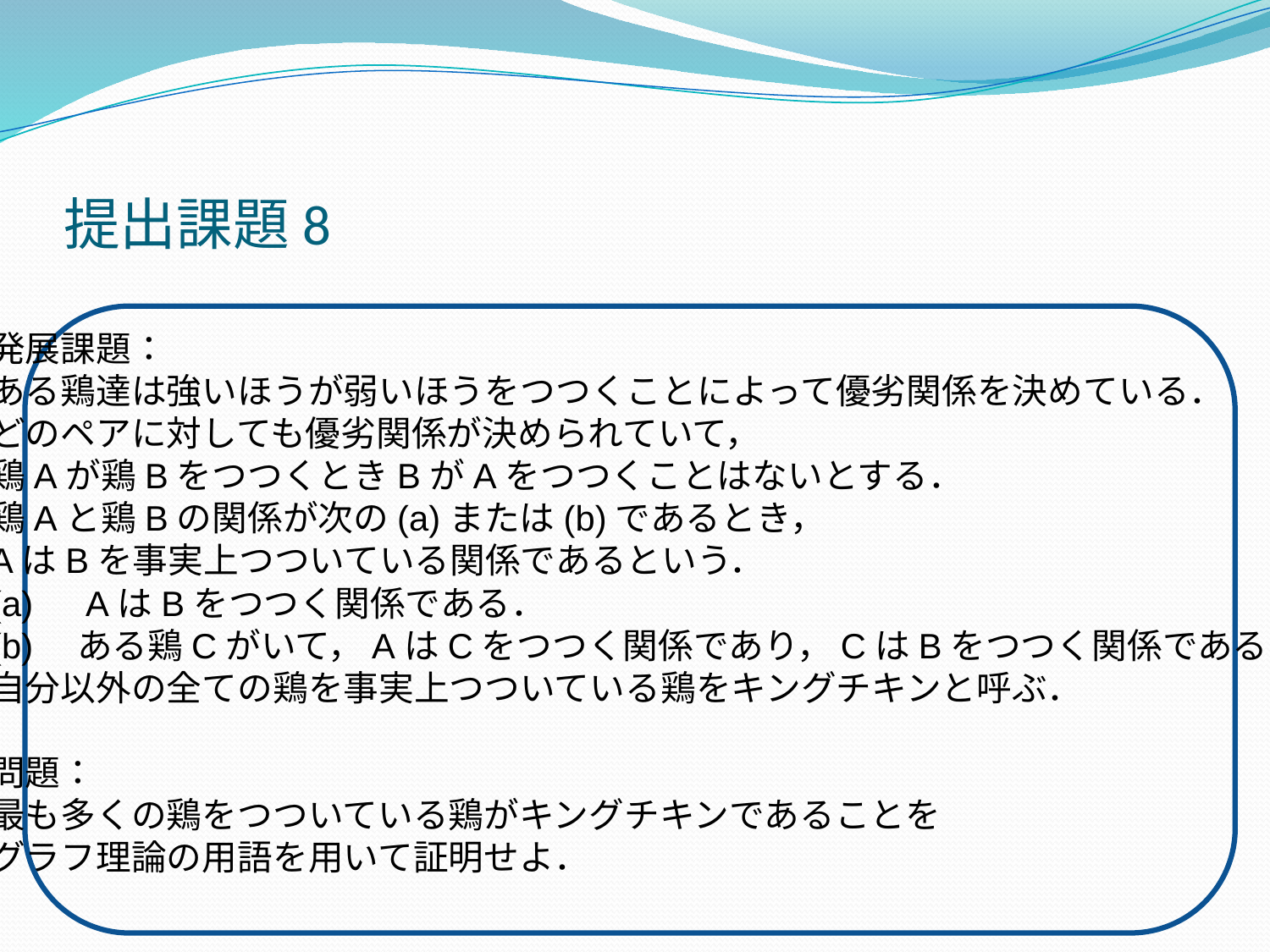

# 提出課題8

発展課題：
ある鶏達は強いほうが弱いほうをつつくことによって優劣関係を決めている．
どのペアに対しても優劣関係が決められていて，
鶏Aが鶏BをつつくときBがAをつつくことはないとする．
鶏Aと鶏Bの関係が次の(a)または(b)であるとき，
AはBを事実上つついている関係であるという．
(a)　AはBをつつく関係である．
(b)　ある鶏Cがいて，AはCをつつく関係であり，CはBをつつく関係である．
自分以外の全ての鶏を事実上つついている鶏をキングチキンと呼ぶ．

問題：
最も多くの鶏をつついている鶏がキングチキンであることを
グラフ理論の用語を用いて証明せよ．